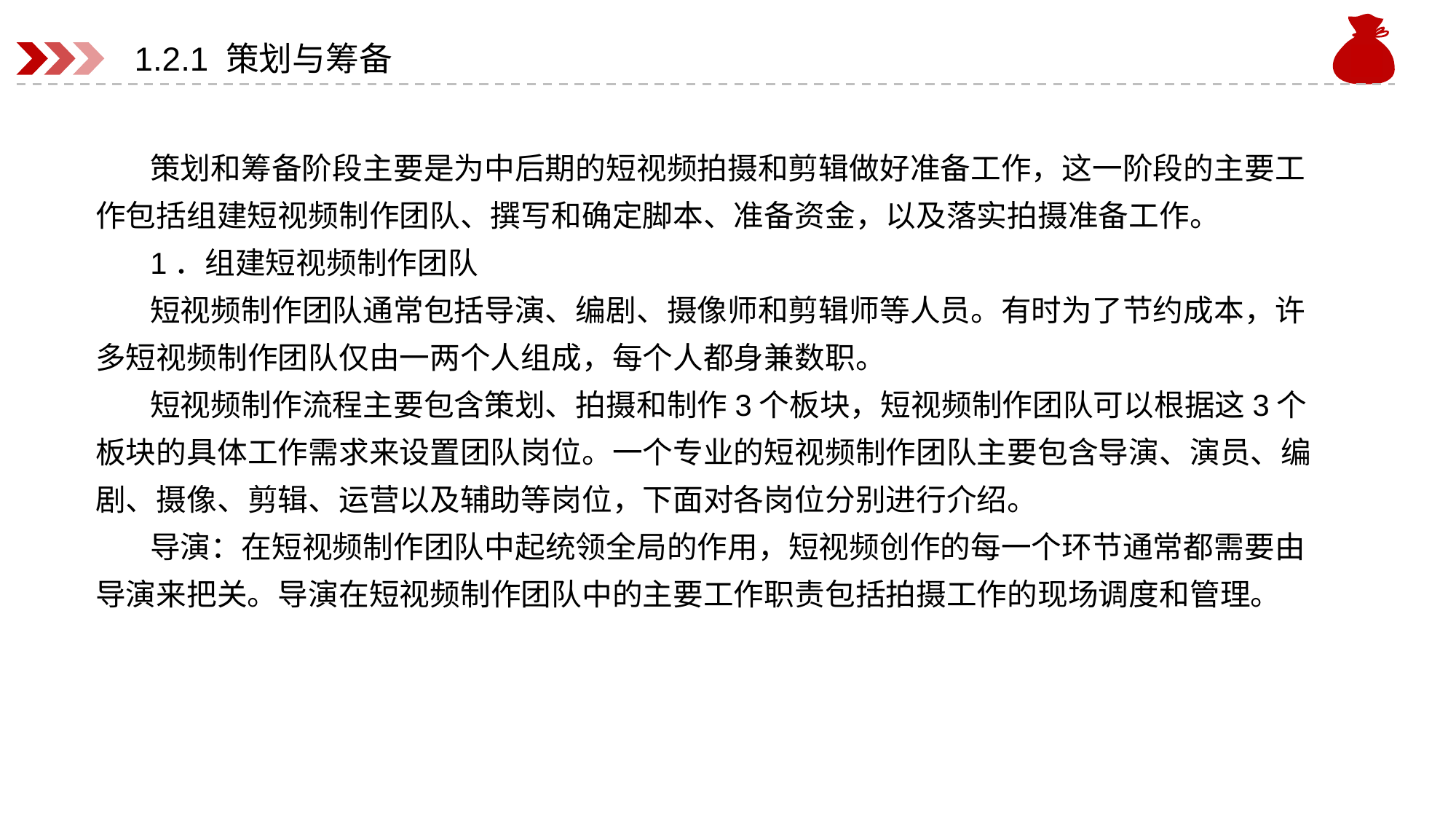

# 1.2.1 策划与筹备
13
策划和筹备阶段主要是为中后期的短视频拍摄和剪辑做好准备工作，这一阶段的主要工作包括组建短视频制作团队、撰写和确定脚本、准备资金，以及落实拍摄准备工作。
1．组建短视频制作团队
短视频制作团队通常包括导演、编剧、摄像师和剪辑师等人员。有时为了节约成本，许多短视频制作团队仅由一两个人组成，每个人都身兼数职。
短视频制作流程主要包含策划、拍摄和制作3个板块，短视频制作团队可以根据这3个板块的具体工作需求来设置团队岗位。一个专业的短视频制作团队主要包含导演、演员、编剧、摄像、剪辑、运营以及辅助等岗位，下面对各岗位分别进行介绍。
导演：在短视频制作团队中起统领全局的作用，短视频创作的每一个环节通常都需要由导演来把关。导演在短视频制作团队中的主要工作职责包括拍摄工作的现场调度和管理。